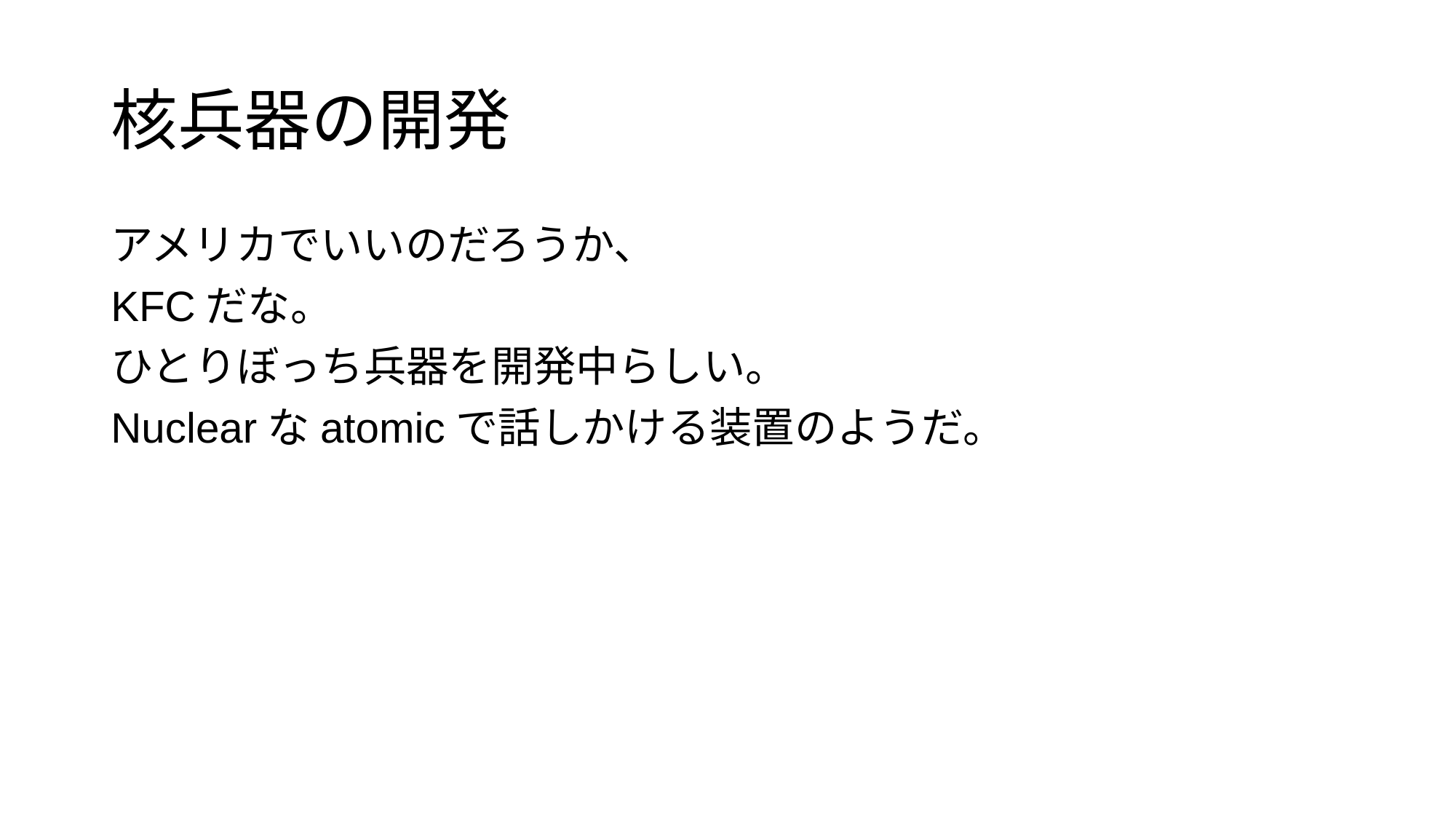

# 核兵器の開発
アメリカでいいのだろうか、
KFCだな。
ひとりぼっち兵器を開発中らしい。
Nuclearなatomicで話しかける装置のようだ。